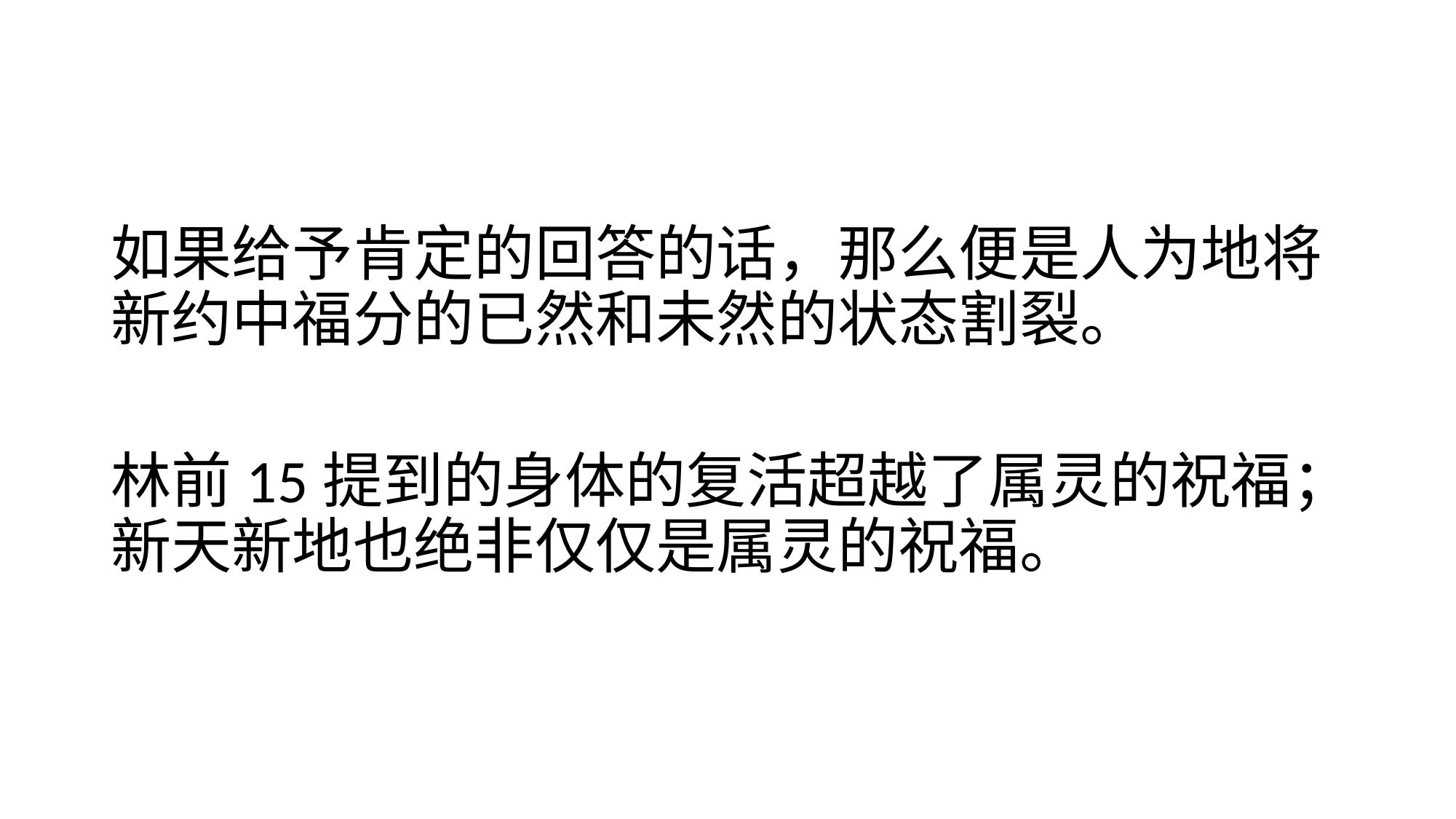

#
如果给予肯定的回答的话，那么便是人为地将新约中福分的已然和未然的状态割裂。

林前15提到的身体的复活超越了属灵的祝福；新天新地也绝非仅仅是属灵的祝福。